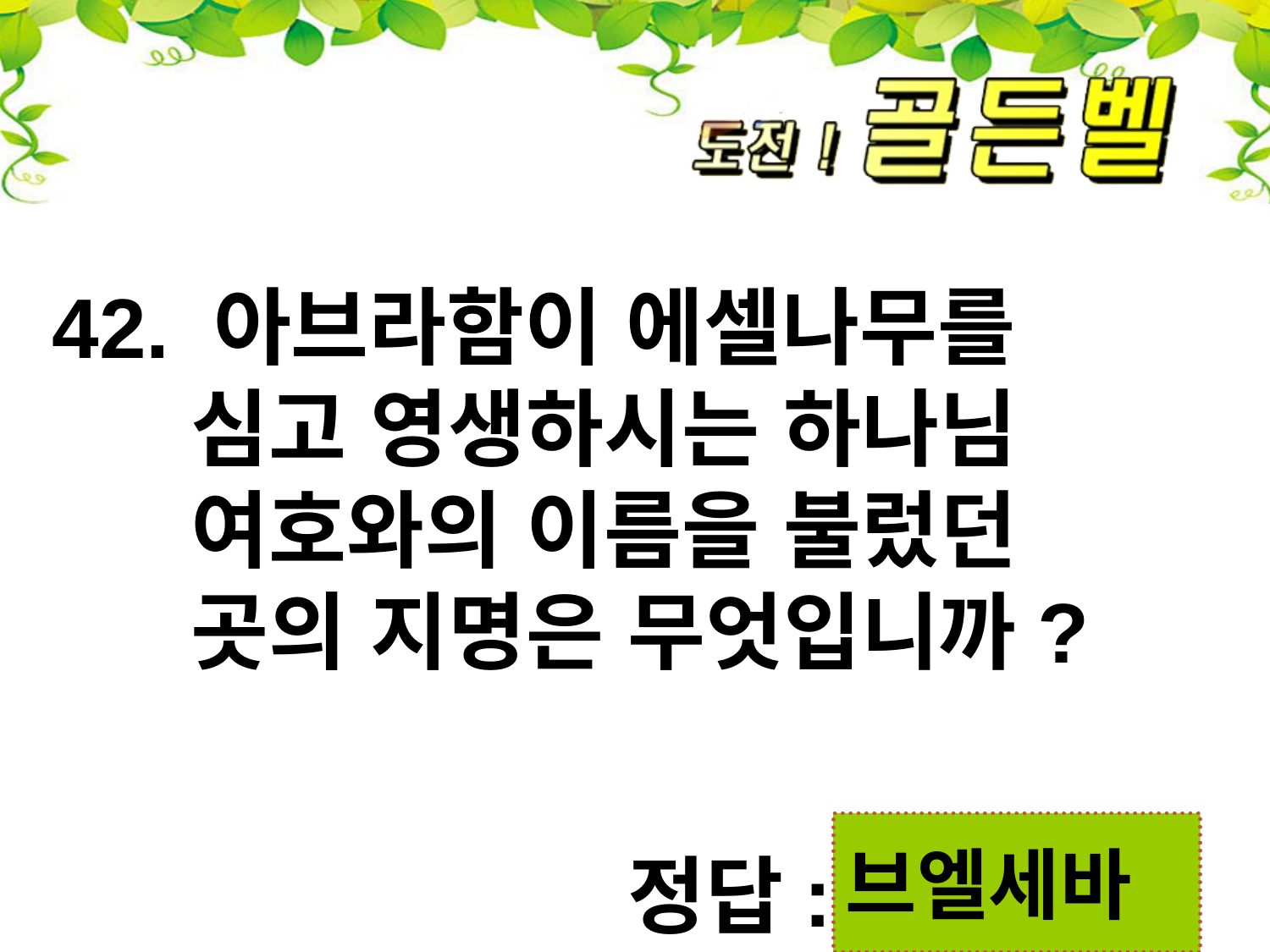

42. 아브라함이 에셀나무를
     심고 영생하시는 하나님
     여호와의 이름을 불렀던
     곳의 지명은 무엇입니까?
브엘세바
정답: